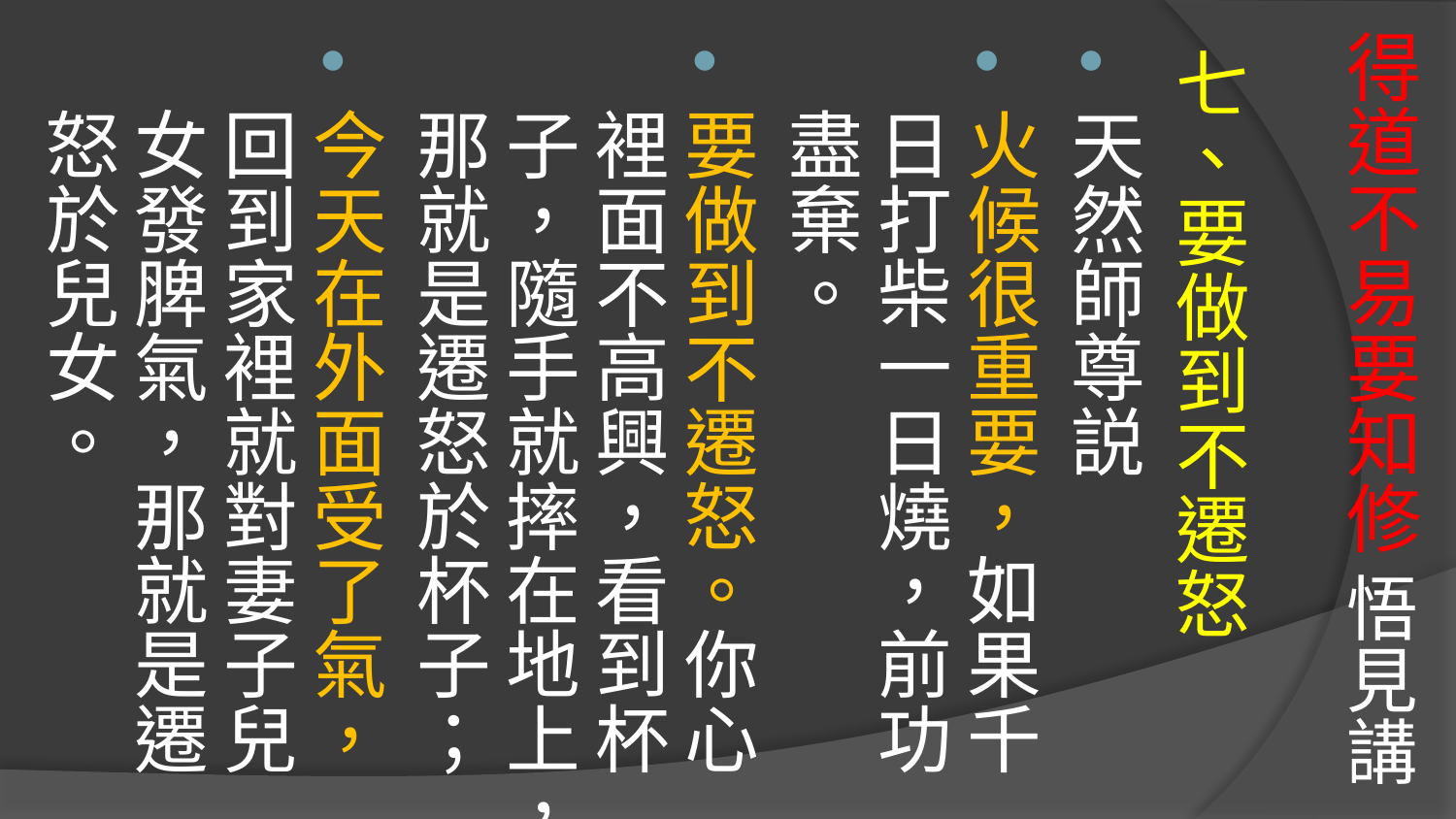

# 得道不易要知修 悟見講
七、要做到不遷怒
天然師尊説
火候很重要，如果千日打柴一日燒，前功盡棄。
要做到不遷怒。你心裡面不高興，看到杯子，隨手就摔在地上，那就是遷怒於杯子；
今天在外面受了氣，回到家裡就對妻子兒女發脾氣，那就是遷怒於兒女。